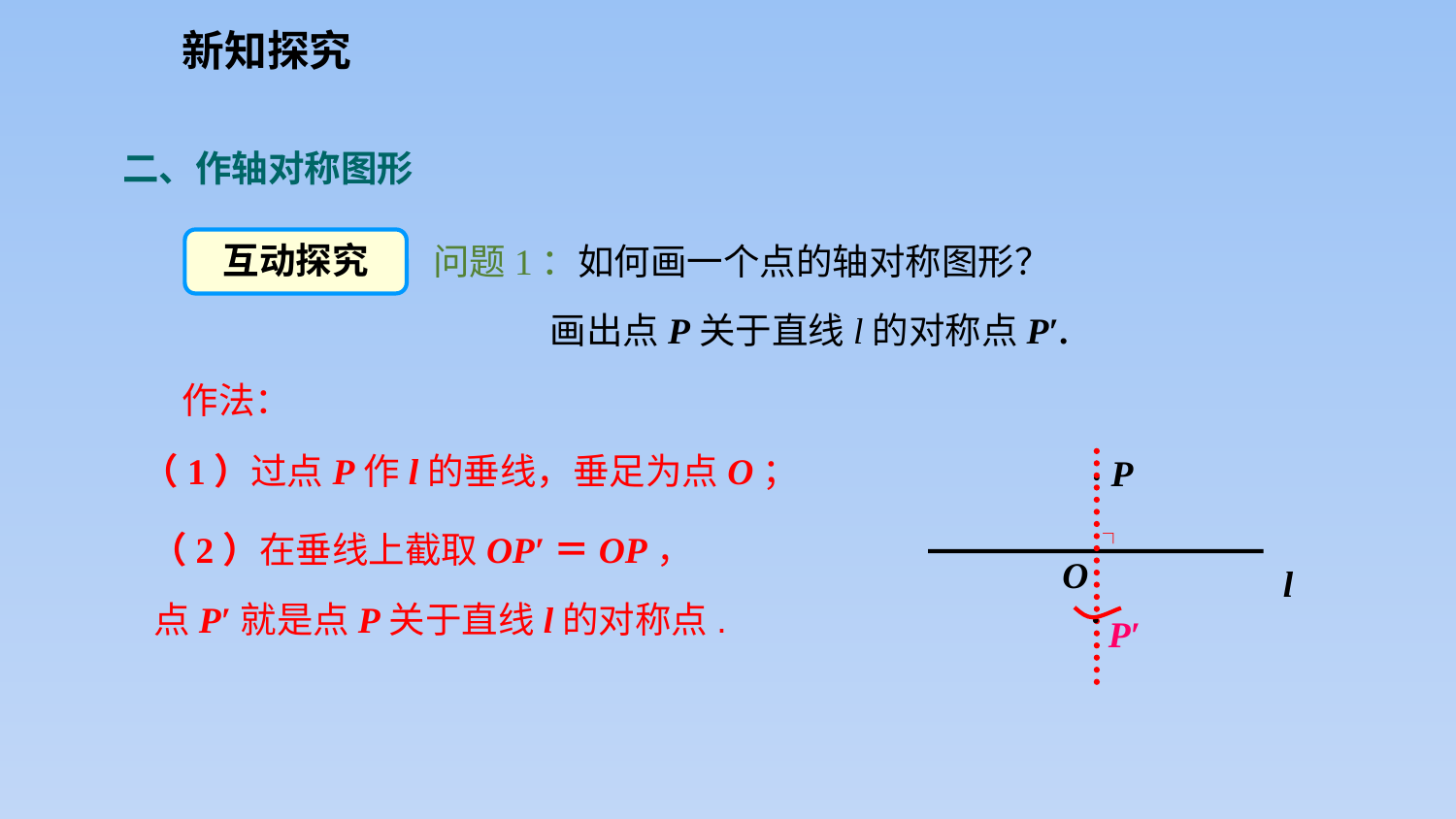

新知探究
二、作轴对称图形
互动探究
问题1：如何画一个点的轴对称图形？
 画出点P关于直线l的对称点P′.
作法：
﹒
（1）过点P作l的垂线，垂足为点O；
P

（2）在垂线上截取OP′＝OP，
 ∟
O

l
﹒
点P′就是点P关于直线l的对称点.

P′